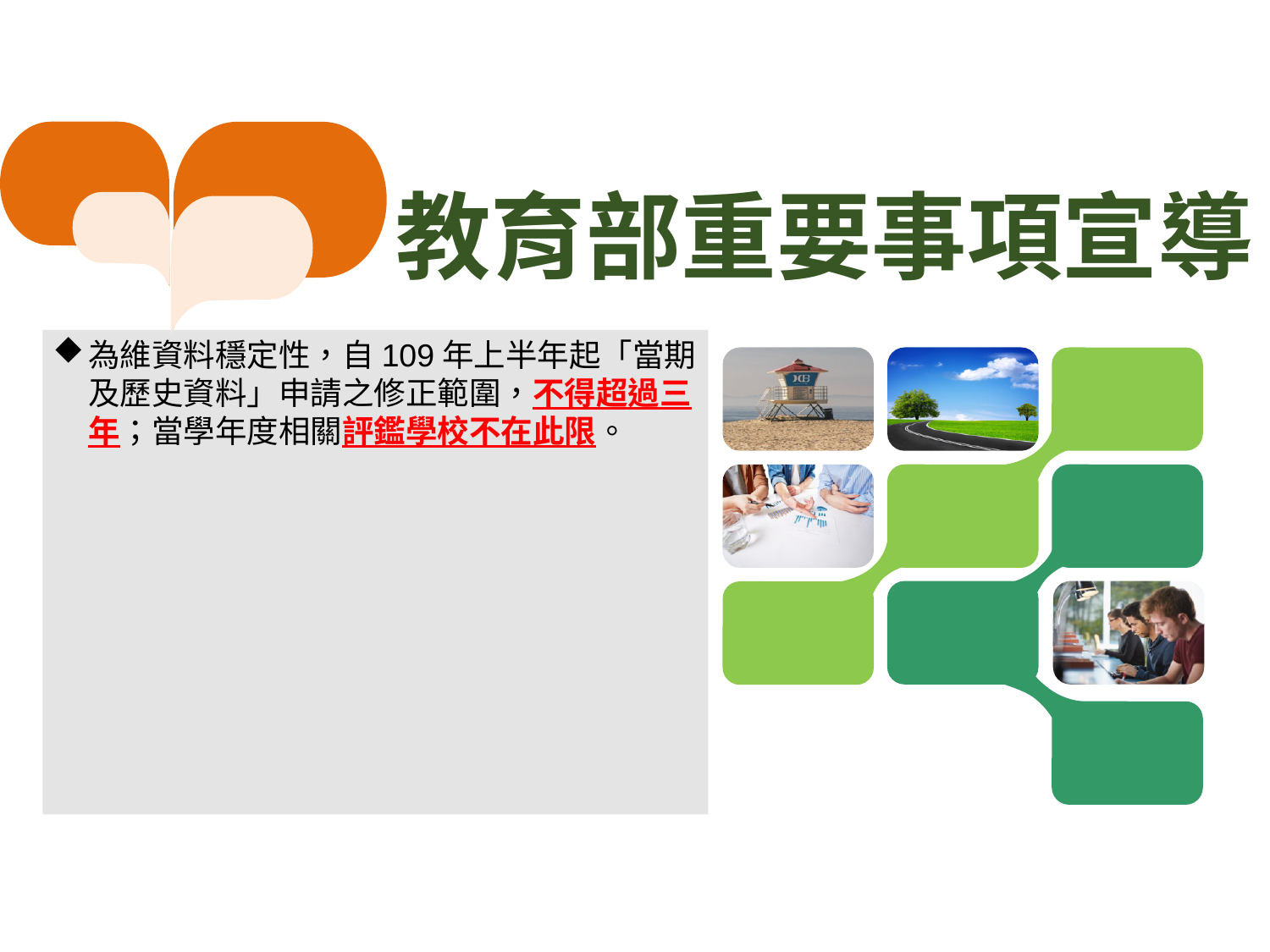

教育部重要事項宣導
為維資料穩定性，自109年上半年起「當期及歷史資料」申請之修正範圍，不得超過三年；當學年度相關評鑑學校不在此限。